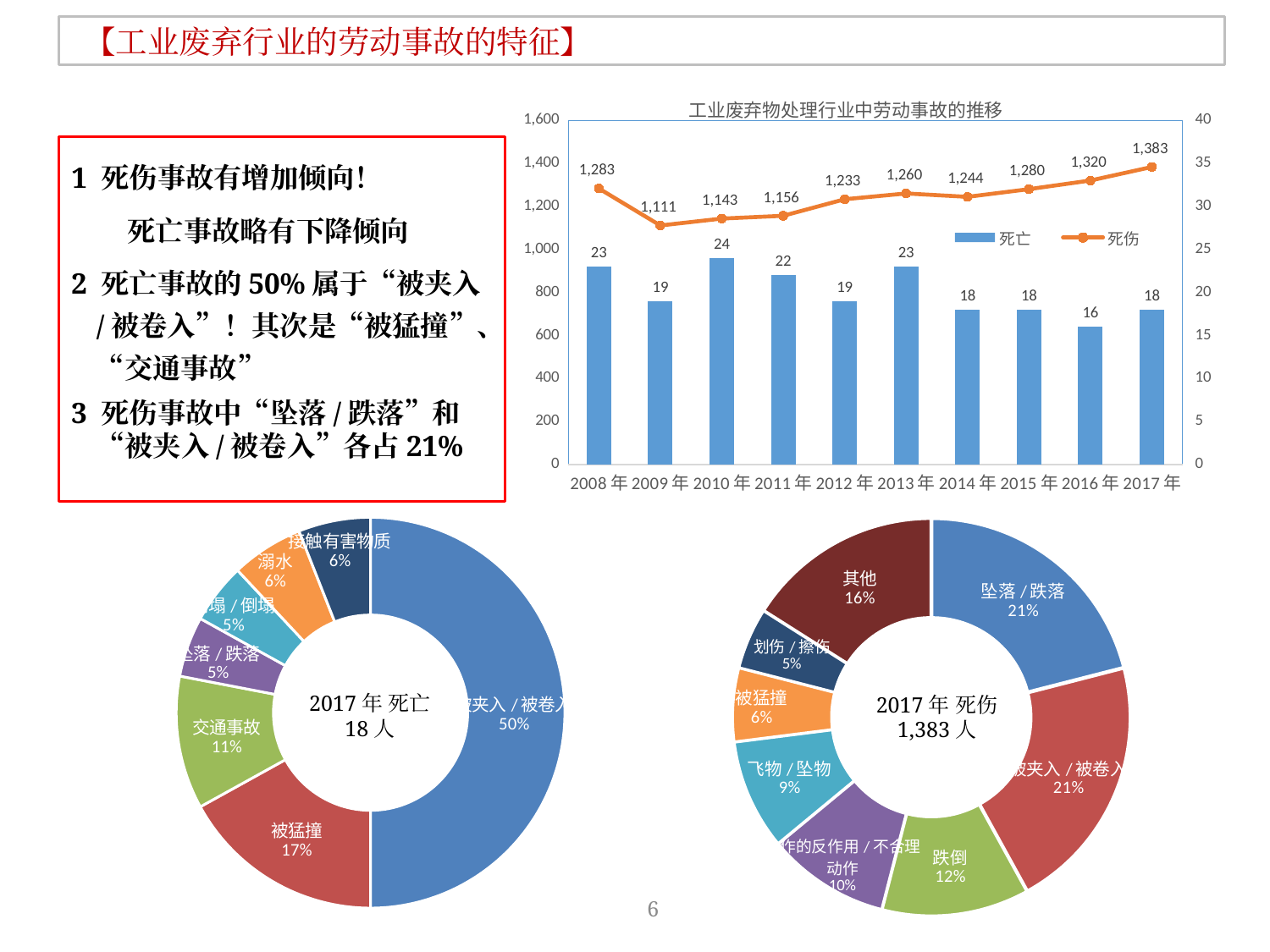

【工业废弃行业的劳动事故的特征】

### Chart: 工业废弃物处理行业中劳动事故的推移

| Category | 死亡 | 死伤 |
|---|---|---|
| 2008年 | 23.0 | 1283.0 |
| 2009年 | 19.0 | 1111.0 |
| 2010年 | 24.0 | 1143.0 |
| 2011年 | 22.0 | 1156.0 |
| 2012年 | 19.0 | 1233.0 |
| 2013年 | 23.0 | 1260.0 |
| 2014年 | 18.0 | 1244.0 |
| 2015年 | 18.0 | 1280.0 |
| 2016年 | 16.0 | 1320.0 |
| 2017年 | 18.0 | 1383.0 |
1 死伤事故有增加倾向！
　　死亡事故略有下降倾向
2 死亡事故的50%属于“被夹入/被卷入”！其次是“被猛撞”、“交通事故”
3 死伤事故中“坠落/跌落”和“被夹入/被卷入”各占21%

### Chart

| Category |  |
|---|---|
| 被夹入/被卷入 | 50.0 |
| 被猛撞 | 17.0 |
| 交通事故 | 11.0 |
| 坠落/跌落 | 5.0 |
| 崩塌/倒塌 | 5.0 |
| 溺水 | 6.0 |
| 接触有害物质 | 6.0 |
2017年 死亡
18人

### Chart

| Category |  |
|---|---|
| 坠落/跌落 | 21.0 |
| 被夹入/被卷入 | 21.0 |
| 跌倒 | 12.0 |
| 动作的反作用/不合理动作 | 10.0 |
| 飞物/坠物 | 9.0 |
| 被猛撞 | 6.0 |
| 划伤/擦伤 | 5.0 |
| 其他 | 16.0 |
2017年 死伤
1,383人
6